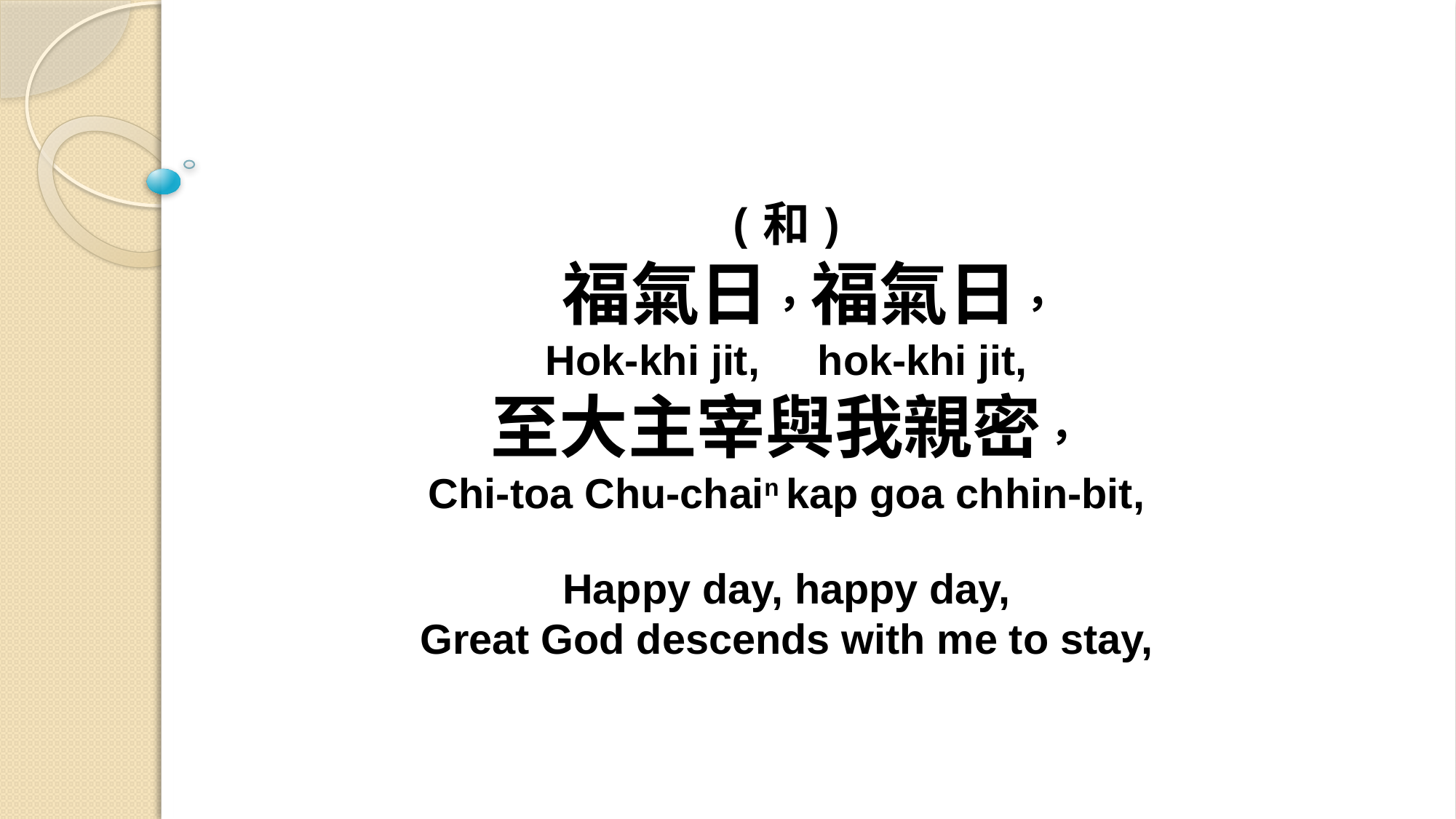

# (和) 福氣日，福氣日， Hok-khi jit,     hok-khi jit, 至大主宰與我親密， Chi-toa Chu-chain kap goa chhin-bit, Happy day, happy day, Great God descends with me to stay,